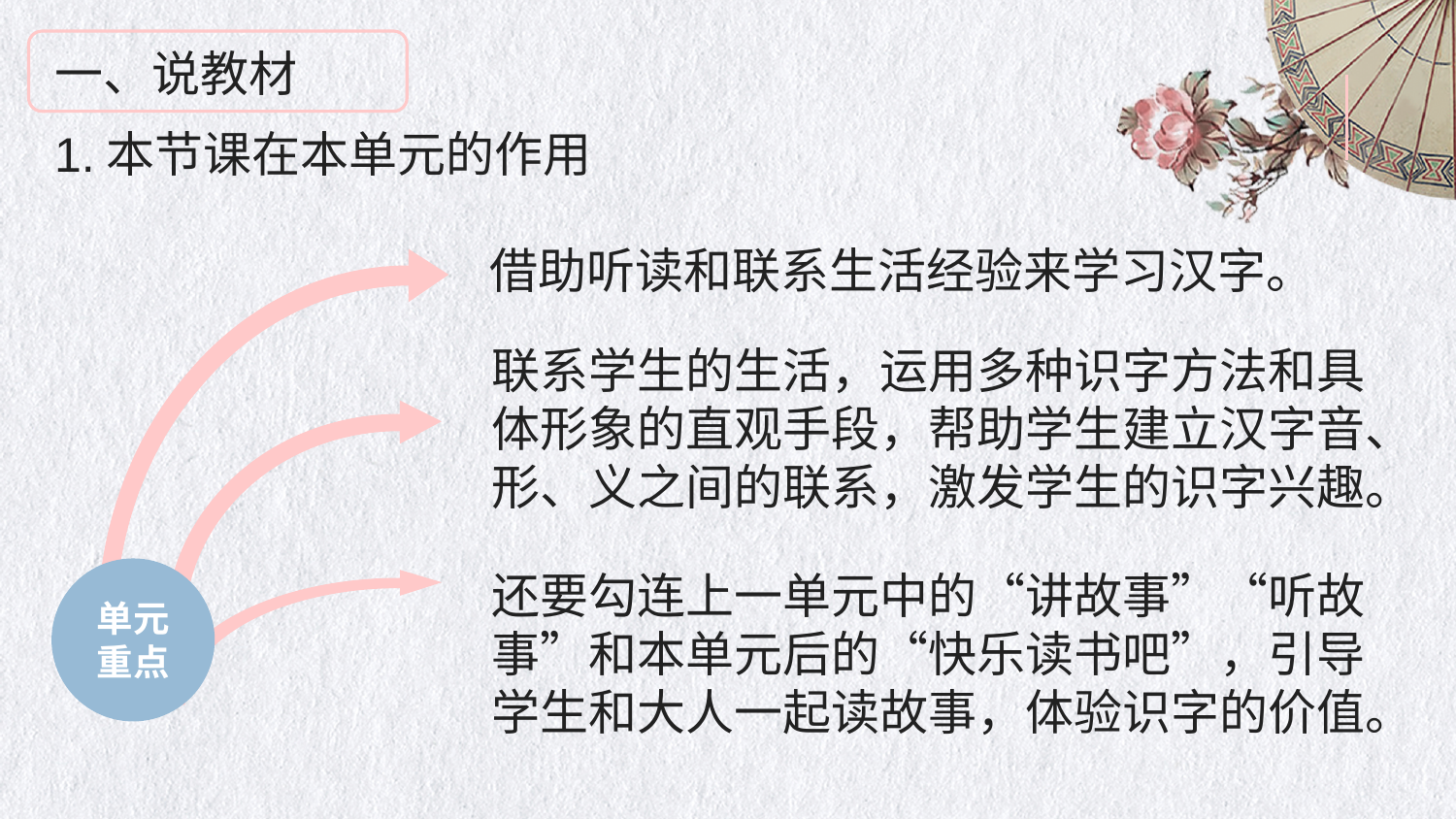

一、说教材
1.本节课在本单元的作用
借助听读和联系生活经验来学习汉字。

联系学生的生活，运用多种识字方法和具体形象的直观手段，帮助学生建立汉字音、形、义之间的联系，激发学生的识字兴趣。

单元重点
还要勾连上一单元中的“讲故事”“听故事”和本单元后的“快乐读书吧”，引导学生和大人一起读故事，体验识字的价值。